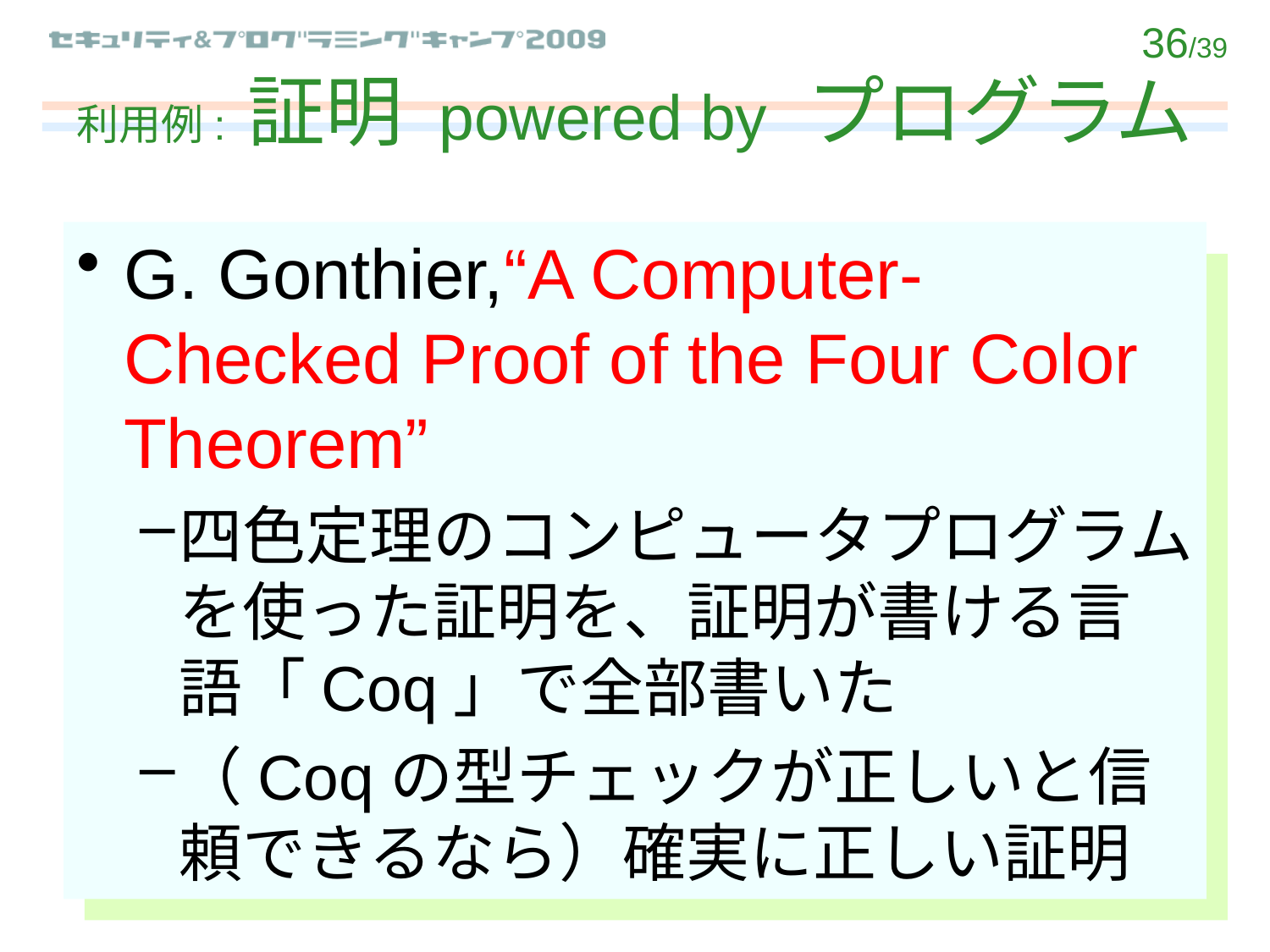

# 利用例: 証明 powered by プログラム
G. Gonthier,“A Computer-Checked Proof of the Four Color Theorem”
四色定理のコンピュータプログラムを使った証明を、証明が書ける言語「Coq」で全部書いた
（Coqの型チェックが正しいと信頼できるなら）確実に正しい証明